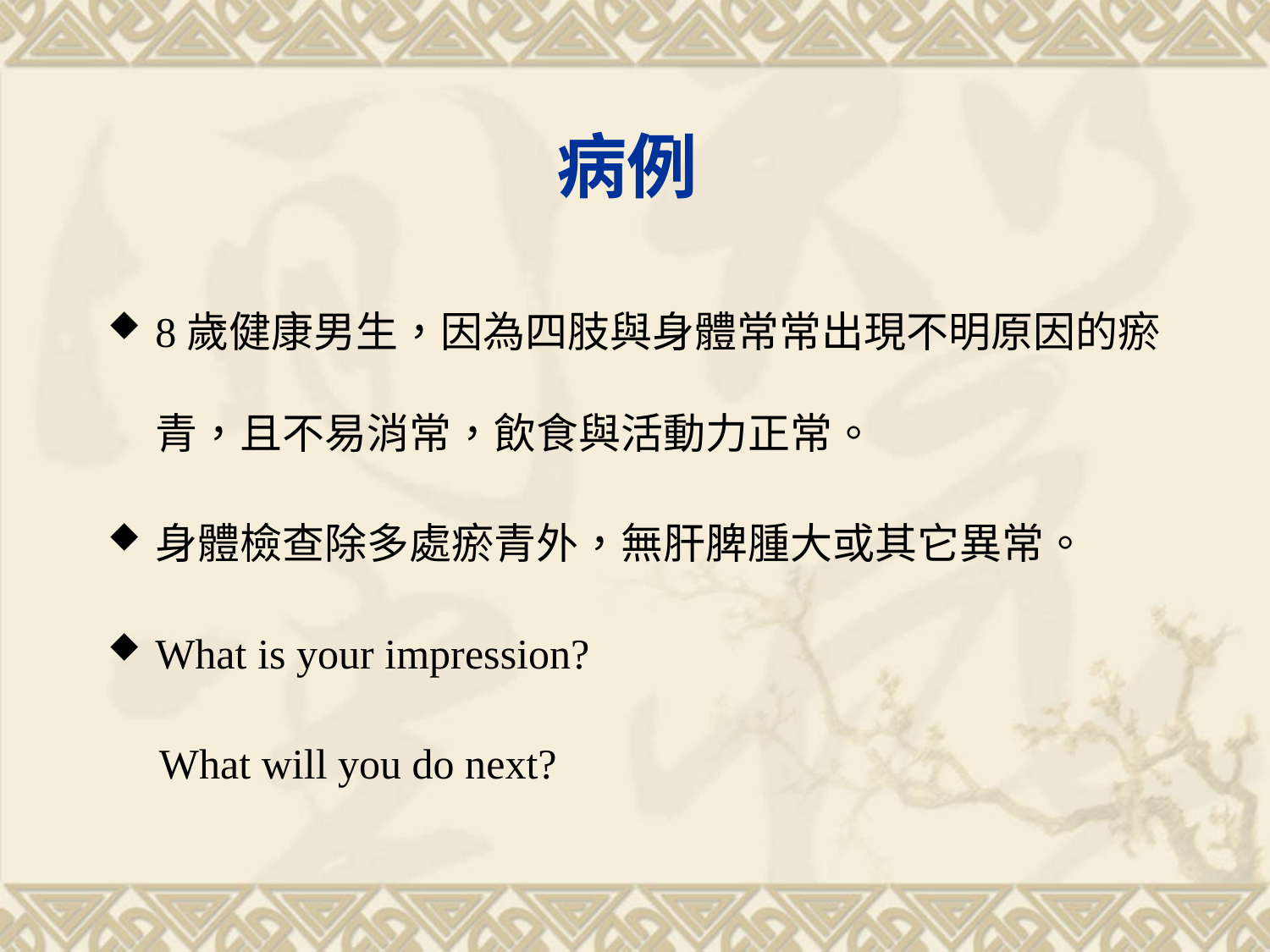

# 病例
8歲健康男生，因為四肢與身體常常出現不明原因的瘀青，且不易消常，飲食與活動力正常。
身體檢查除多處瘀青外，無肝脾腫大或其它異常。
What is your impression?
    What will you do next?